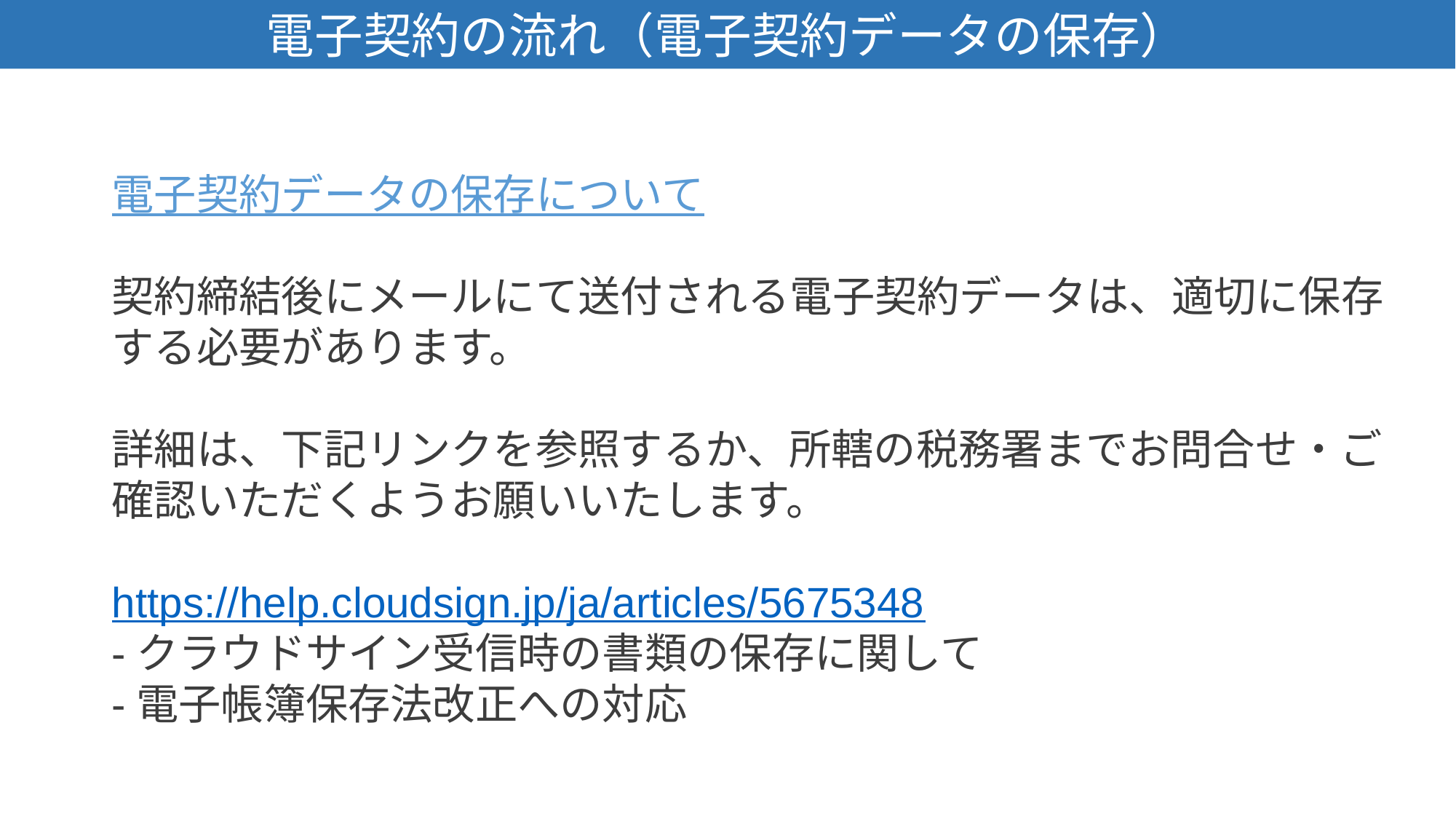

電子契約の流れ（電子契約データの保存）
電子契約データの保存について

契約締結後にメールにて送付される電子契約データは、適切に保存する必要があります。

詳細は、下記リンクを参照するか、所轄の税務署までお問合せ・ご確認いただくようお願いいたします。

https://help.cloudsign.jp/ja/articles/5675348
-クラウドサイン受信時の書類の保存に関して
-電子帳簿保存法改正への対応